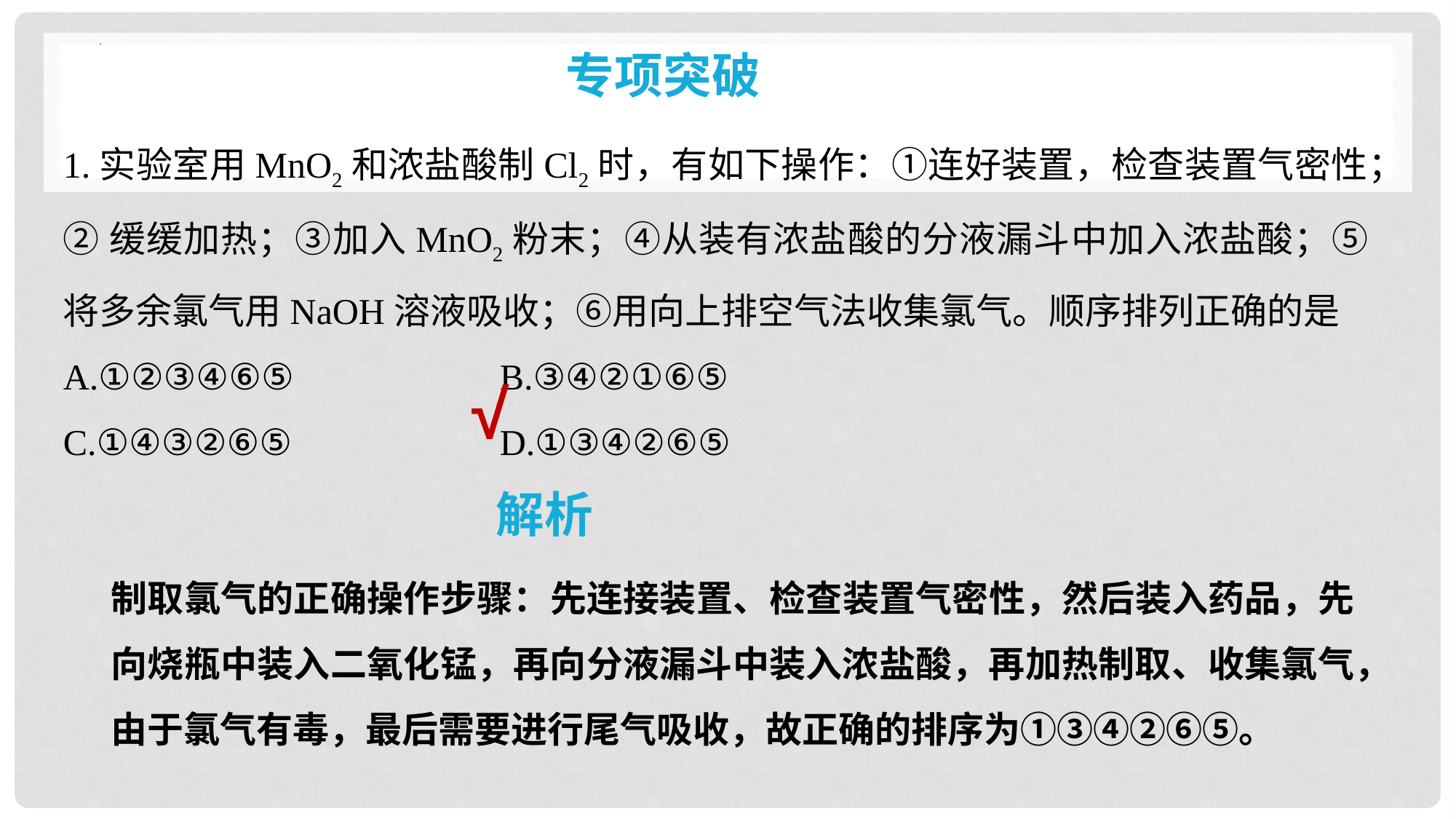

专项突破
1.实验室用MnO2和浓盐酸制Cl2时，有如下操作：①连好装置，检查装置气密性；
②缓缓加热；③加入MnO2粉末；④从装有浓盐酸的分液漏斗中加入浓盐酸；⑤将多余氯气用NaOH溶液吸收；⑥用向上排空气法收集氯气。顺序排列正确的是
A.①②③④⑥⑤  		B.③④②①⑥⑤
C.①④③②⑥⑤  		D.①③④②⑥⑤
√
解析
制取氯气的正确操作步骤：先连接装置、检查装置气密性，然后装入药品，先向烧瓶中装入二氧化锰，再向分液漏斗中装入浓盐酸，再加热制取、收集氯气，由于氯气有毒，最后需要进行尾气吸收，故正确的排序为①③④②⑥⑤。